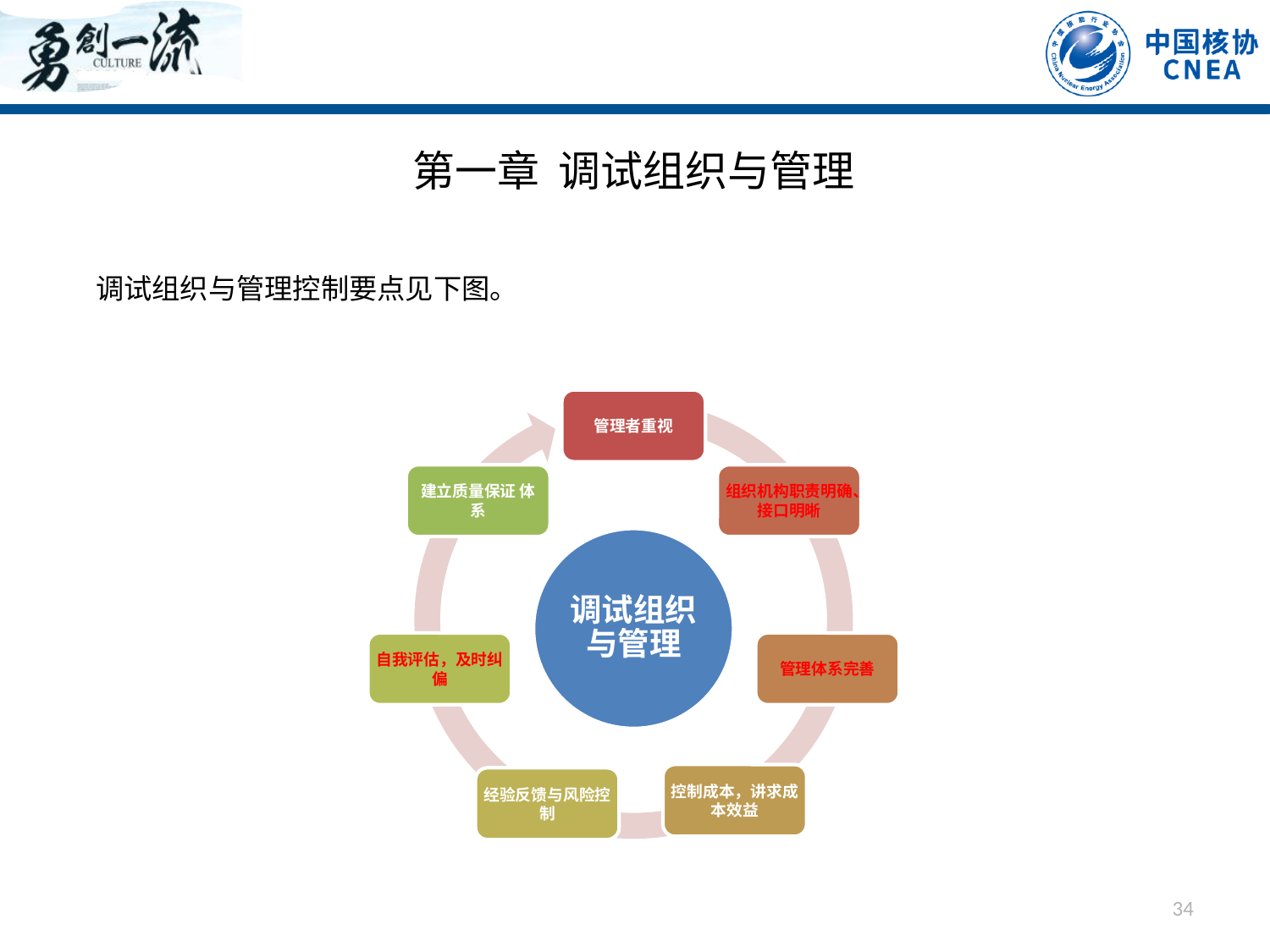

第一章  调试组织与管理
调试组织与管理控制要点见下图。
管理者重视
组织机构职责明确、接口明晰
管理体系完善
控制成本，讲求成本效益
经验反馈与风险控制
自我评估，及时纠偏
建立质量保证 体系

调试组织与管理
34